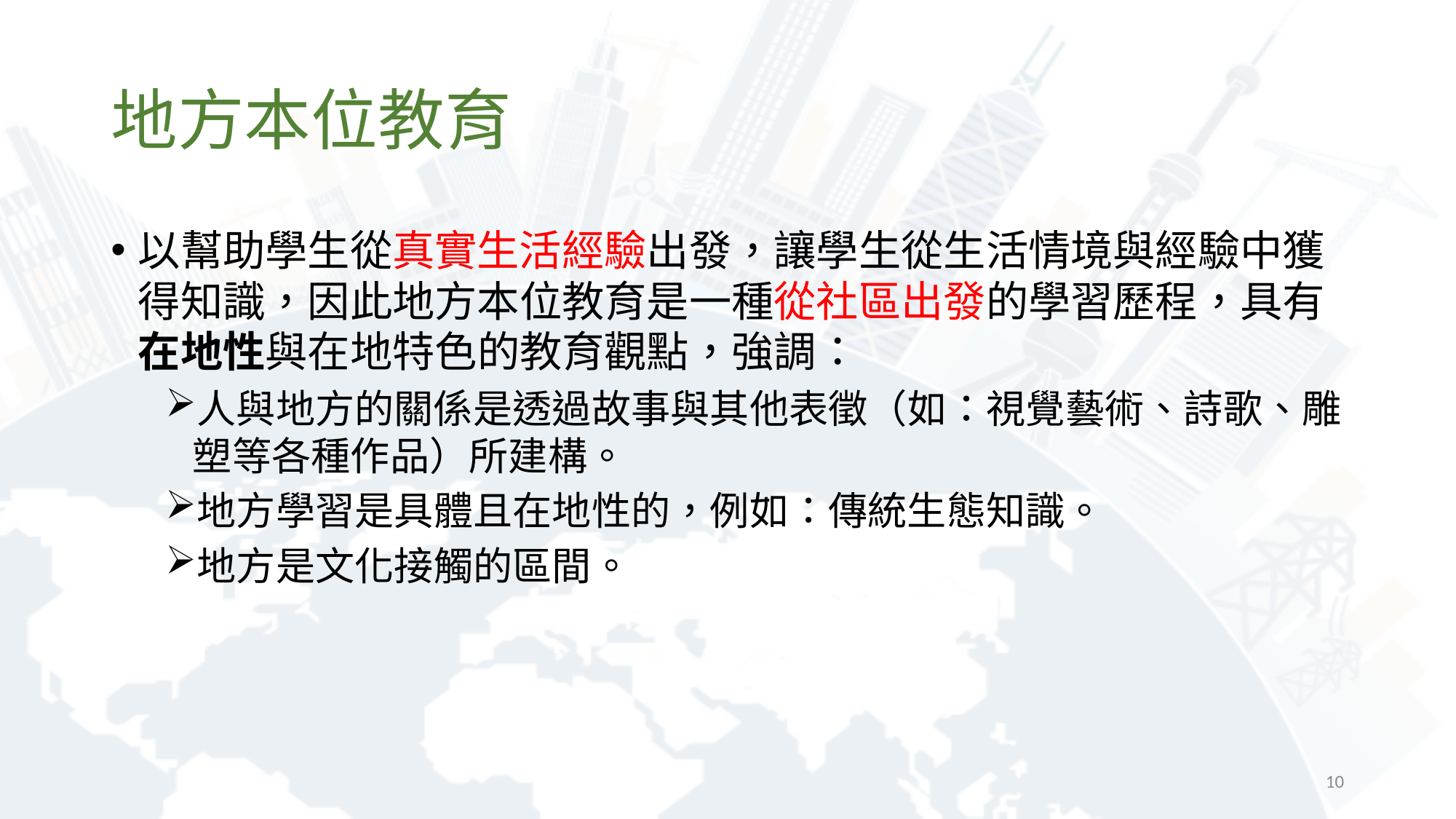

# 地方本位教育
以幫助學生從真實生活經驗出發，讓學生從生活情境與經驗中獲得知識，因此地方本位教育是一種從社區出發的學習歷程，具有在地性與在地特色的教育觀點，強調：
人與地方的關係是透過故事與其他表徵（如：視覺藝術、詩歌、雕塑等各種作品）所建構。
地方學習是具體且在地性的，例如：傳統生態知識。
地方是文化接觸的區間。

10